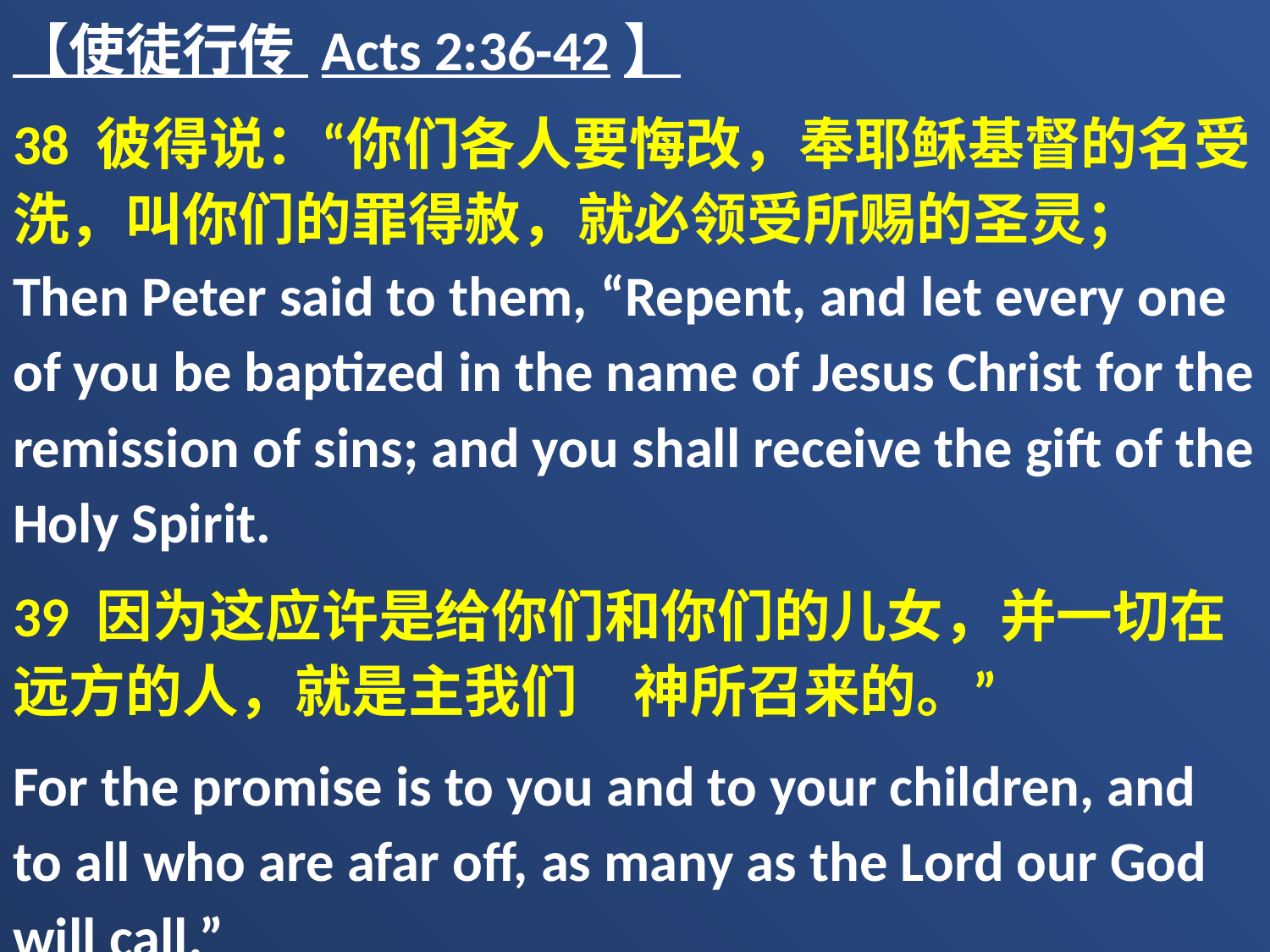

【使徒行传 Acts 2:36-42】
38 彼得说：“你们各人要悔改，奉耶稣基督的名受洗，叫你们的罪得赦，就必领受所赐的圣灵；Then Peter said to them, “Repent, and let every one of you be baptized in the name of Jesus Christ for the remission of sins; and you shall receive the gift of the Holy Spirit.
39 因为这应许是给你们和你们的儿女，并一切在远方的人，就是主我们　神所召来的。”
For the promise is to you and to your children, and to all who are afar off, as many as the Lord our God will call.”